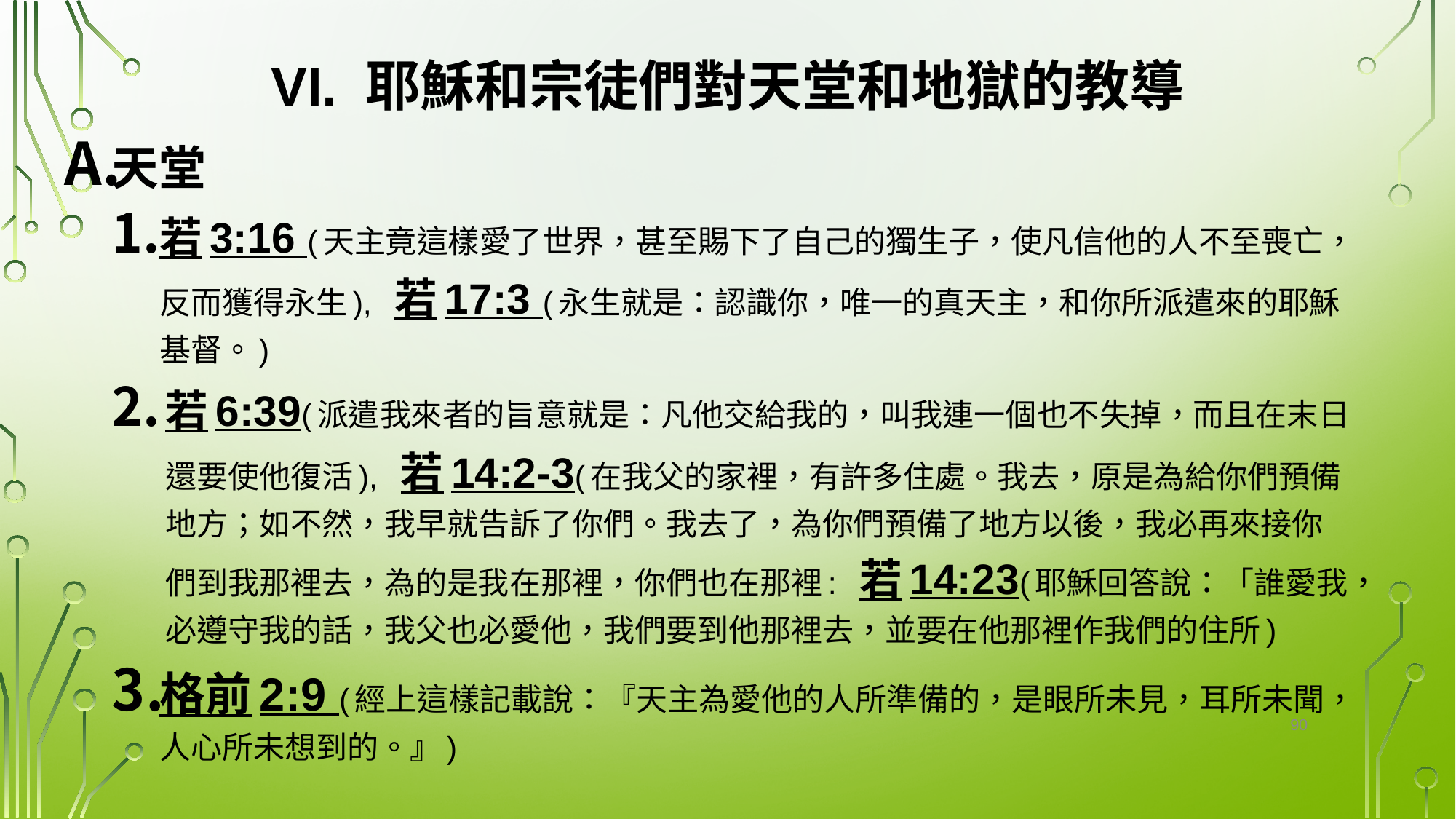

# VI. 耶穌和宗徒們對天堂和地獄的教導
天堂
若3:16 (天主竟這樣愛了世界，甚至賜下了自己的獨生子，使凡信他的人不至喪亡，反而獲得永生),  若17:3 (永生就是：認識你，唯一的真天主，和你所派遣來的耶穌基督。)
若6:39(派遣我來者的旨意就是：凡他交給我的，叫我連一個也不失掉，而且在末日還要使他復活),  若14:2-3(在我父的家裡，有許多住處。我去，原是為給你們預備地方；如不然，我早就告訴了你們。我去了，為你們預備了地方以後，我必再來接你們到我那裡去，為的是我在那裡，你們也在那裡:  若14:23(耶穌回答說：「誰愛我，必遵守我的話，我父也必愛他，我們要到他那裡去，並要在他那裡作我們的住所)
格前2:9 (經上這樣記載說：『天主為愛他的人所準備的，是眼所未見，耳所未聞，人心所未想到的。』)

90